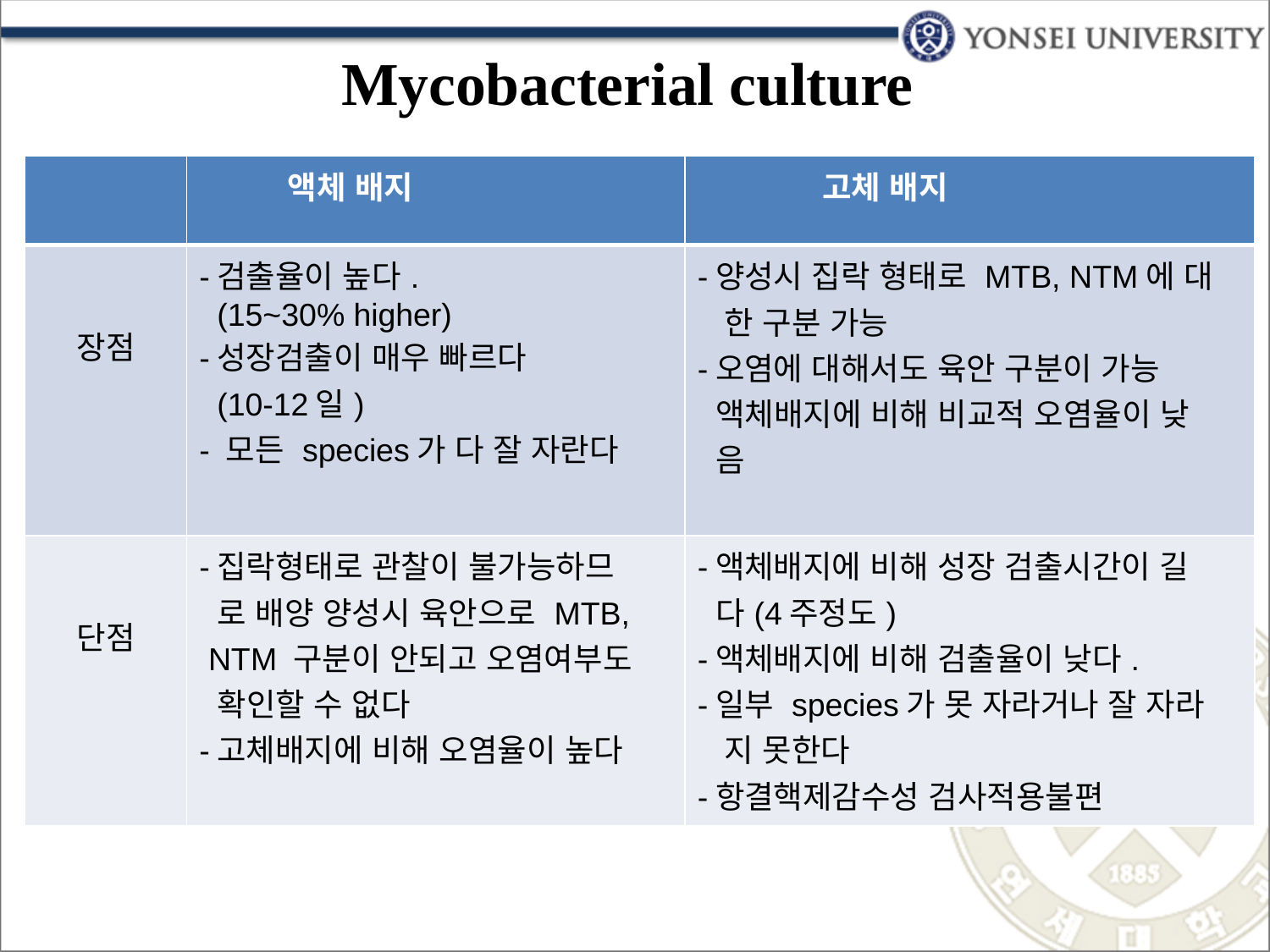

# Mycobacterial culture
|  | 액체 배지 | 고체 배지 |
| --- | --- | --- |
| 장점 | -검출율이 높다. (15~30% higher) -성장검출이 매우 빠르다 (10-12일) - 모든 species가 다 잘 자란다 | -양성시 집락 형태로 MTB, NTM에 대 한 구분 가능 -오염에 대해서도 육안 구분이 가능 액체배지에 비해 비교적 오염율이 낮 음 |
| 단점 | -집락형태로 관찰이 불가능하므 로 배양 양성시 육안으로 MTB, NTM 구분이 안되고 오염여부도 확인할 수 없다 -고체배지에 비해 오염율이 높다 | -액체배지에 비해 성장 검출시간이 길 다(4주정도) -액체배지에 비해 검출율이 낮다. -일부 species가 못 자라거나 잘 자라 지 못한다 -항결핵제감수성 검사적용불편 |